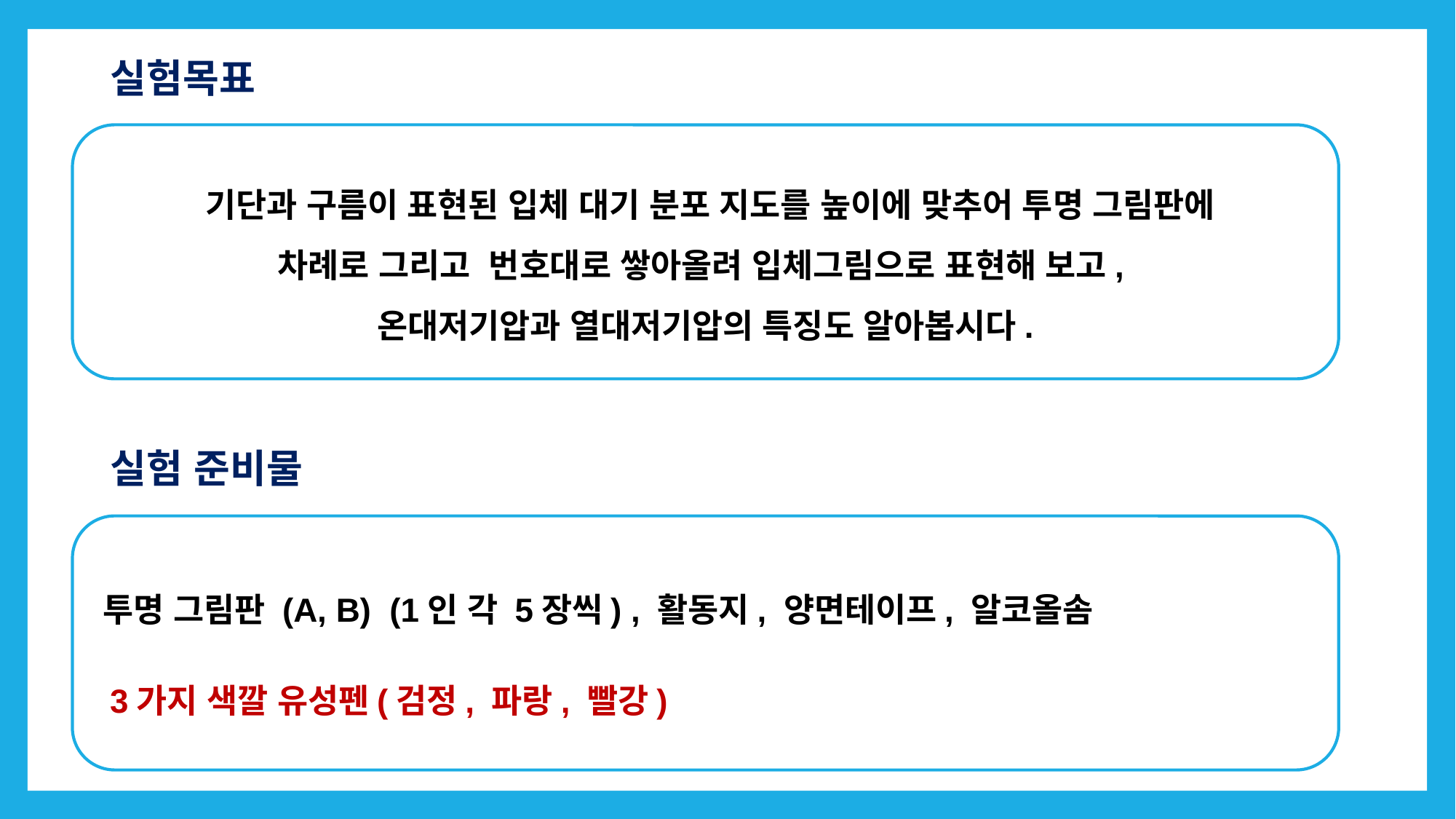

실험목표
 기단과 구름이 표현된 입체 대기 분포 지도를 높이에 맞추어 투명 그림판에
차례로 그리고  번호대로 쌓아올려 입체그림으로 표현해 보고,
온대저기압과 열대저기압의 특징도 알아봅시다.
실험 준비물

투명 그림판 (A, B)  (1인 각 5장씩) , 활동지, 양면테이프, 알코올솜
3가지 색깔 유성펜(검정, 파랑, 빨강)